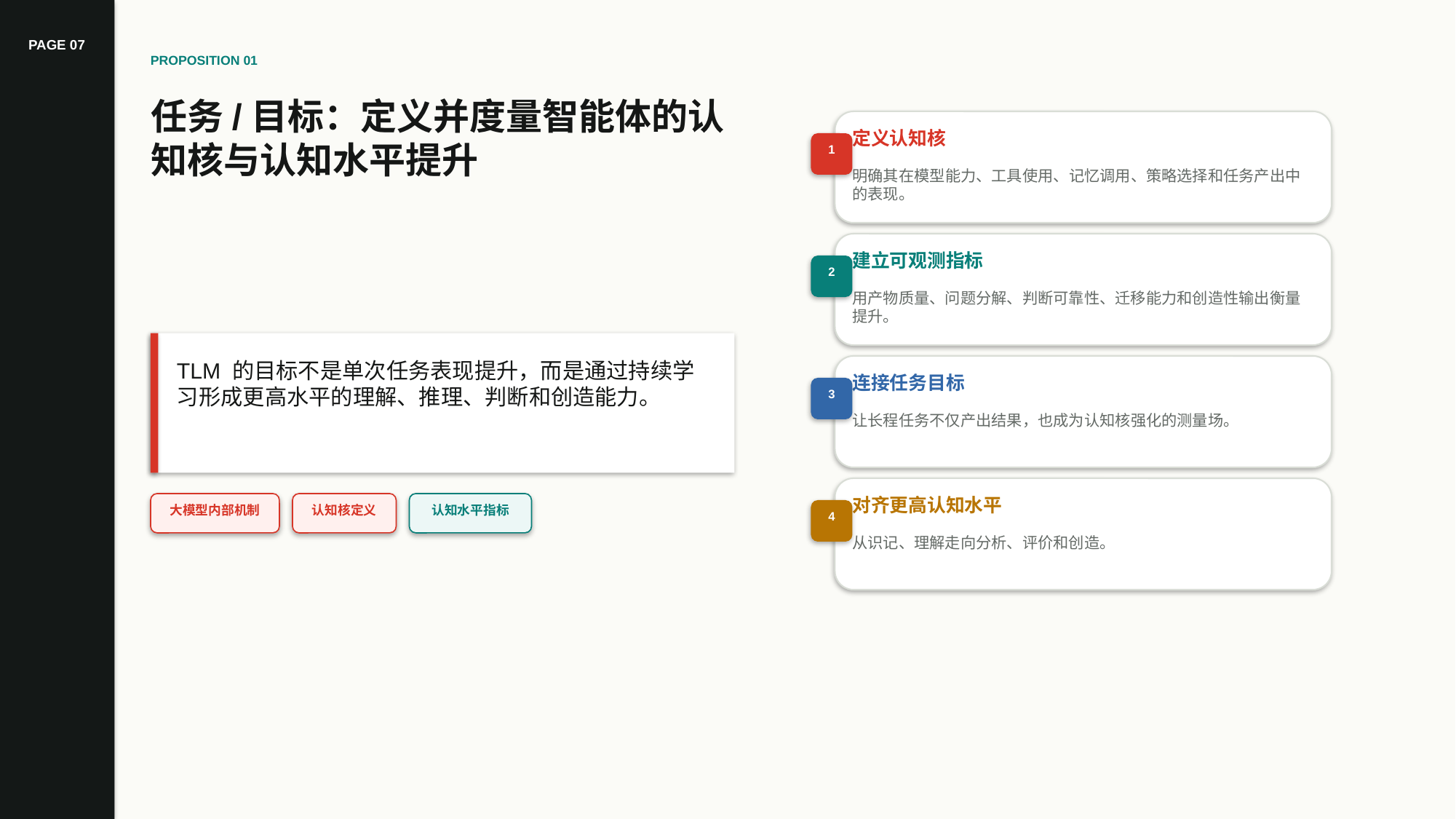

PAGE 07
PROPOSITION 01
任务/目标：定义并度量智能体的认知核与认知水平提升

定义认知核

1
明确其在模型能力、工具使用、记忆调用、策略选择和任务产出中的表现。

建立可观测指标

2
用产物质量、问题分解、判断可靠性、迁移能力和创造性输出衡量提升。

TLM 的目标不是单次任务表现提升，而是通过持续学习形成更高水平的理解、推理、判断和创造能力。
连接任务目标

3
让长程任务不仅产出结果，也成为认知核强化的测量场。

对齐更高认知水平

大模型内部机制
认知核定义
认知水平指标
4
从识记、理解走向分析、评价和创造。